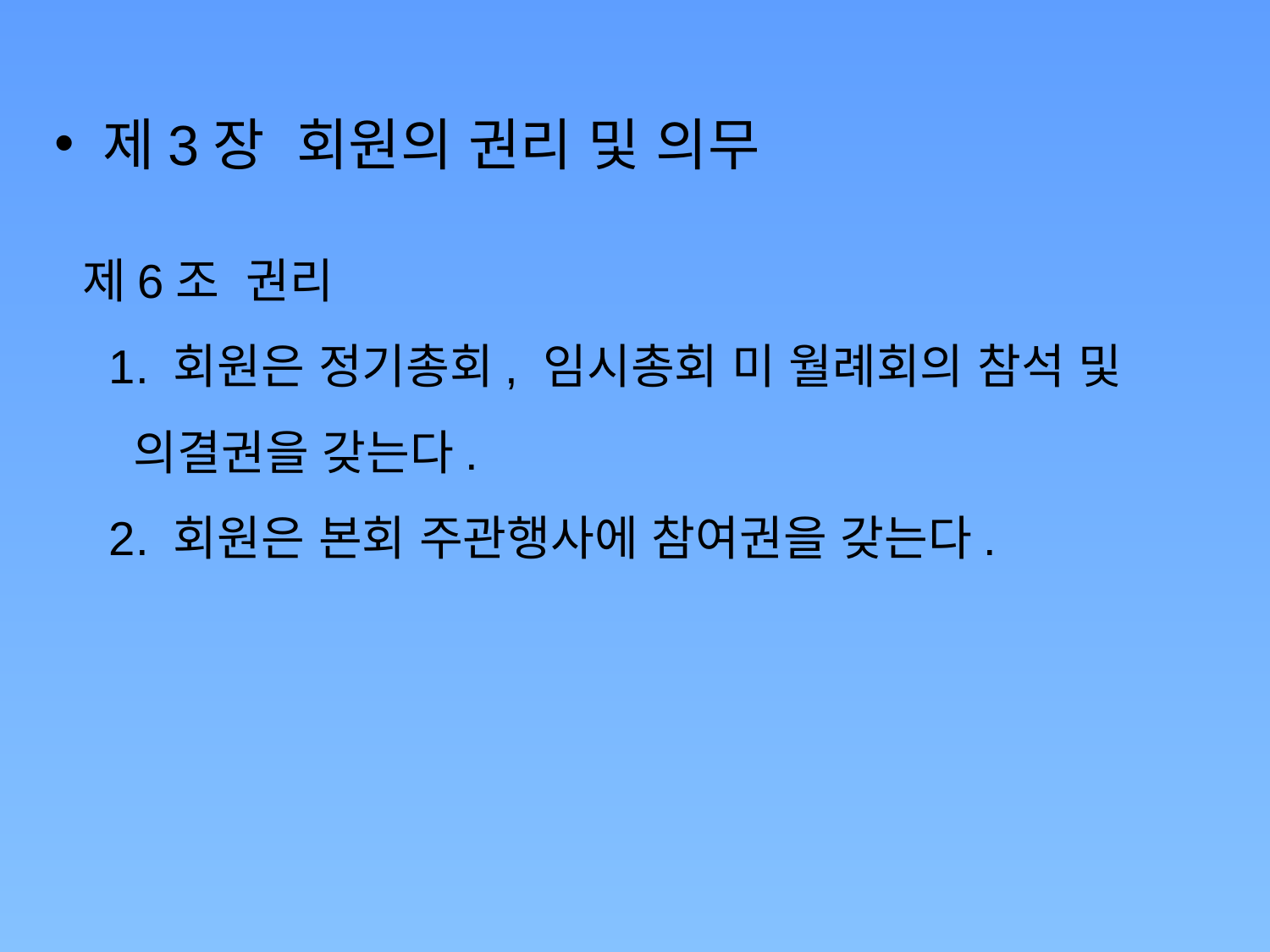

제3장  회원의 권리 및 의무
제6조  권리
  1. 회원은 정기총회, 임시총회 미 월례회의 참석 및
   의결권을 갖는다.
  2. 회원은 본회 주관행사에 참여권을 갖는다.